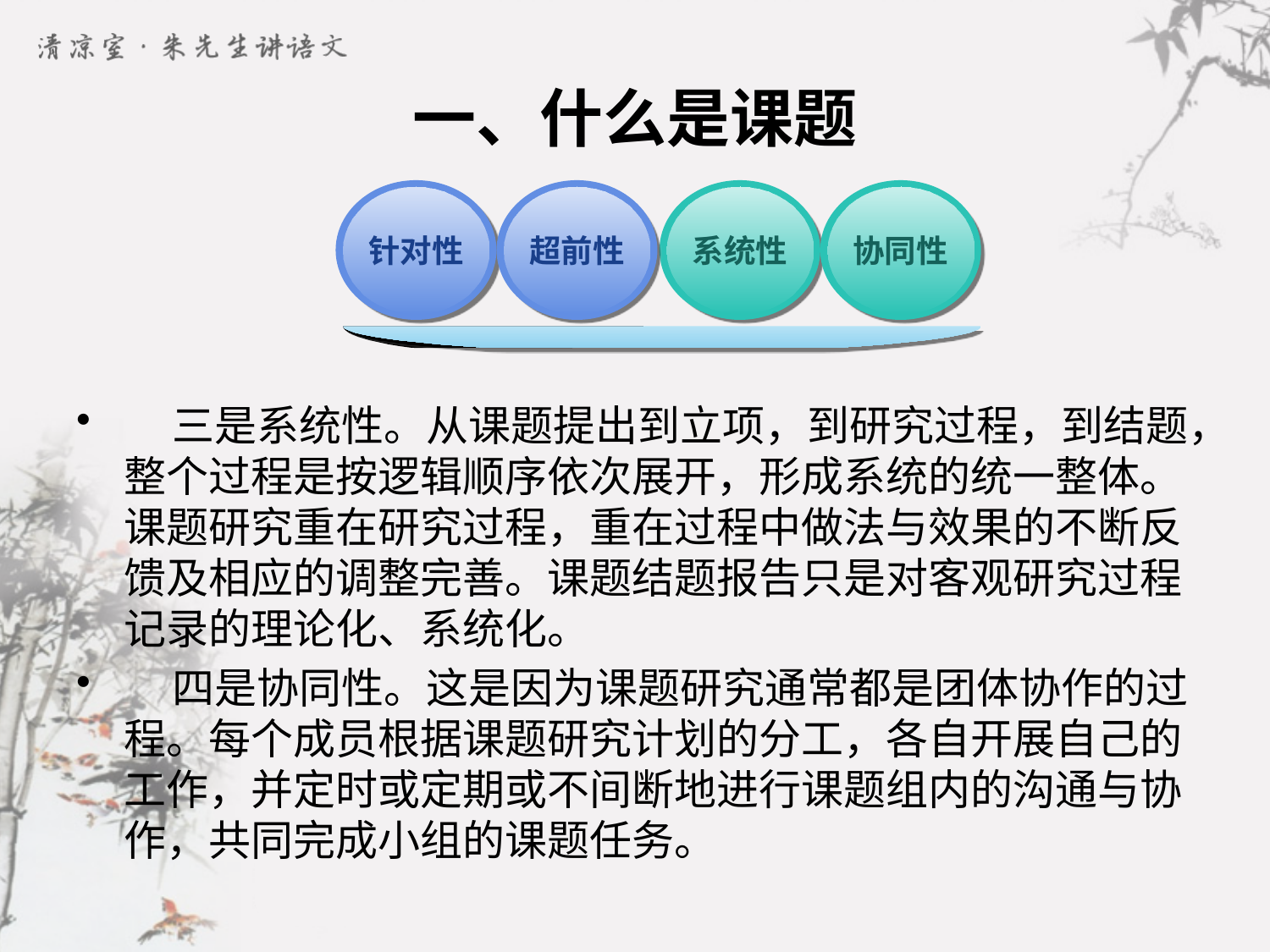

# 一、什么是课题

针对性
超前性
系统性
协同性

    三是系统性。从课题提出到立项，到研究过程，到结题，整个过程是按逻辑顺序依次展开，形成系统的统一整体。课题研究重在研究过程，重在过程中做法与效果的不断反馈及相应的调整完善。课题结题报告只是对客观研究过程记录的理论化、系统化。
    四是协同性。这是因为课题研究通常都是团体协作的过程。每个成员根据课题研究计划的分工，各自开展自己的工作，并定时或定期或不间断地进行课题组内的沟通与协作，共同完成小组的课题任务。